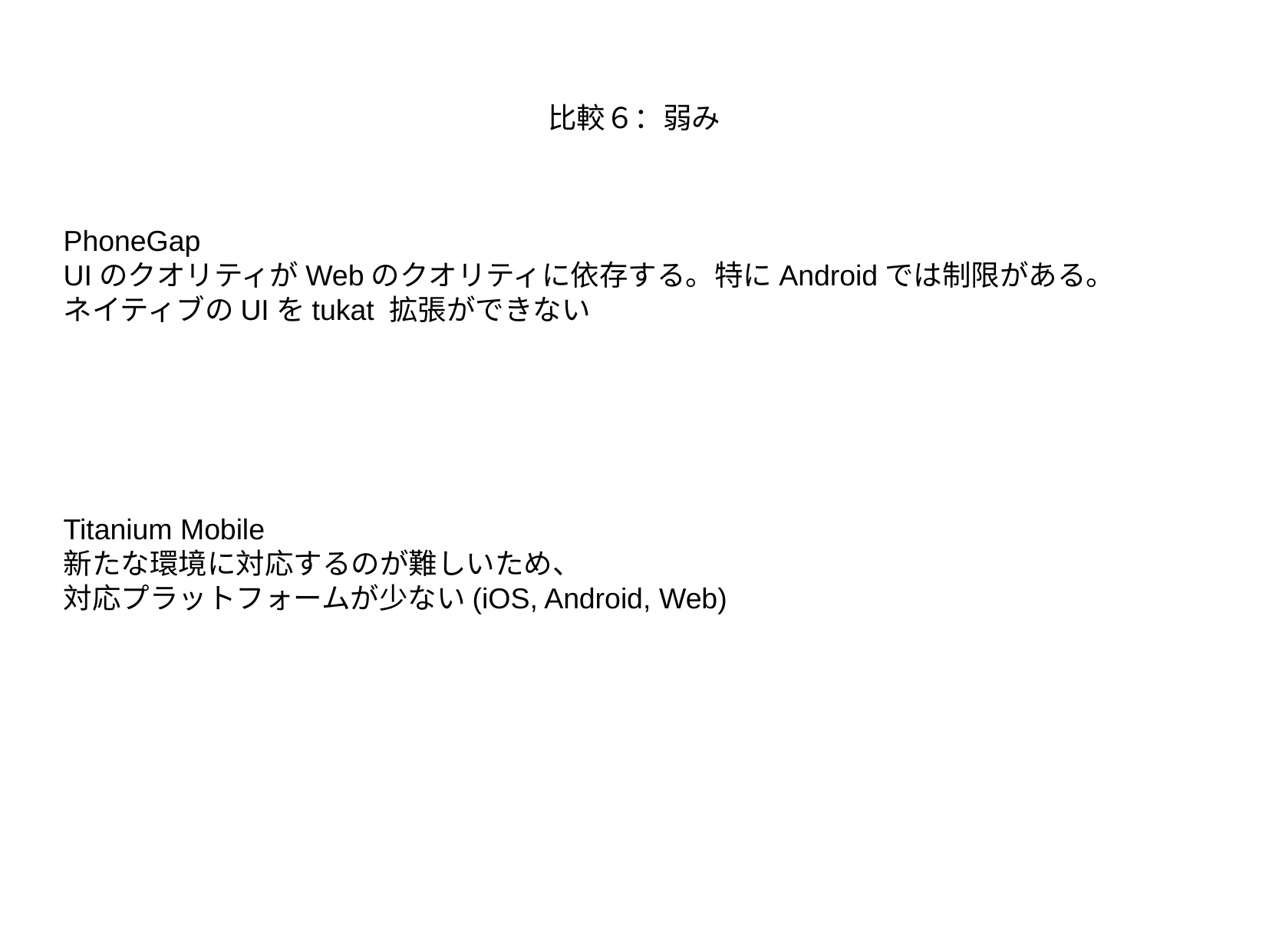

比較６：弱み
PhoneGap
UIのクオリティがWebのクオリティに依存する。特にAndroidでは制限がある。
ネイティブのUIをtukat 拡張ができない

Titanium Mobile
新たな環境に対応するのが難しいため、
対応プラットフォームが少ない(iOS, Android, Web)